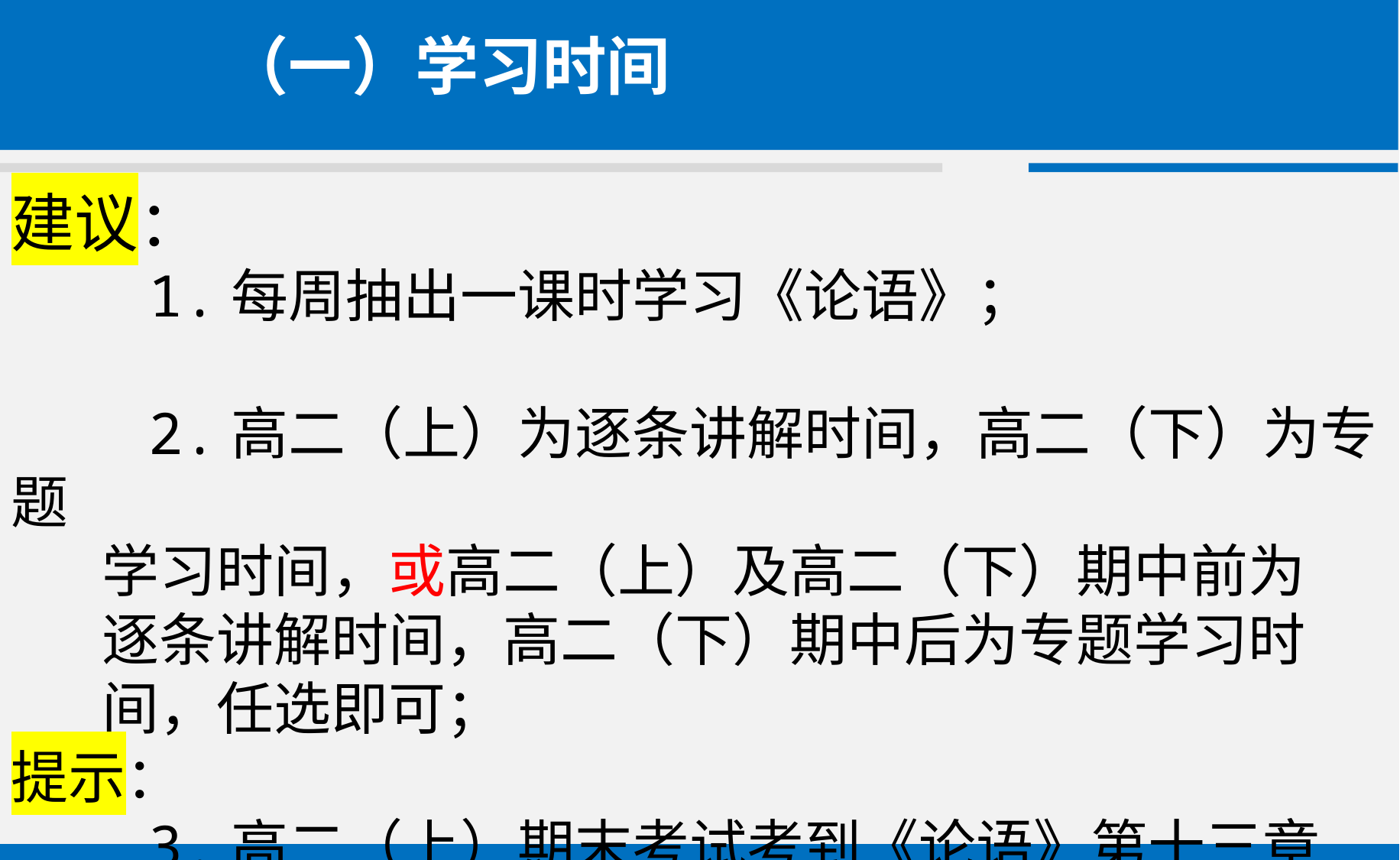

（一）学习时间

建议：
    1.每周抽出一课时学习《论语》；

    2.高二（上）为逐条讲解时间，高二（下）为专题
      学习时间，或高二（上）及高二（下）期中前为
      逐条讲解时间，高二（下）期中后为专题学习时
      间，任选即可；
提示：
    3.高二（上）期末考试考到《论语》第十三章